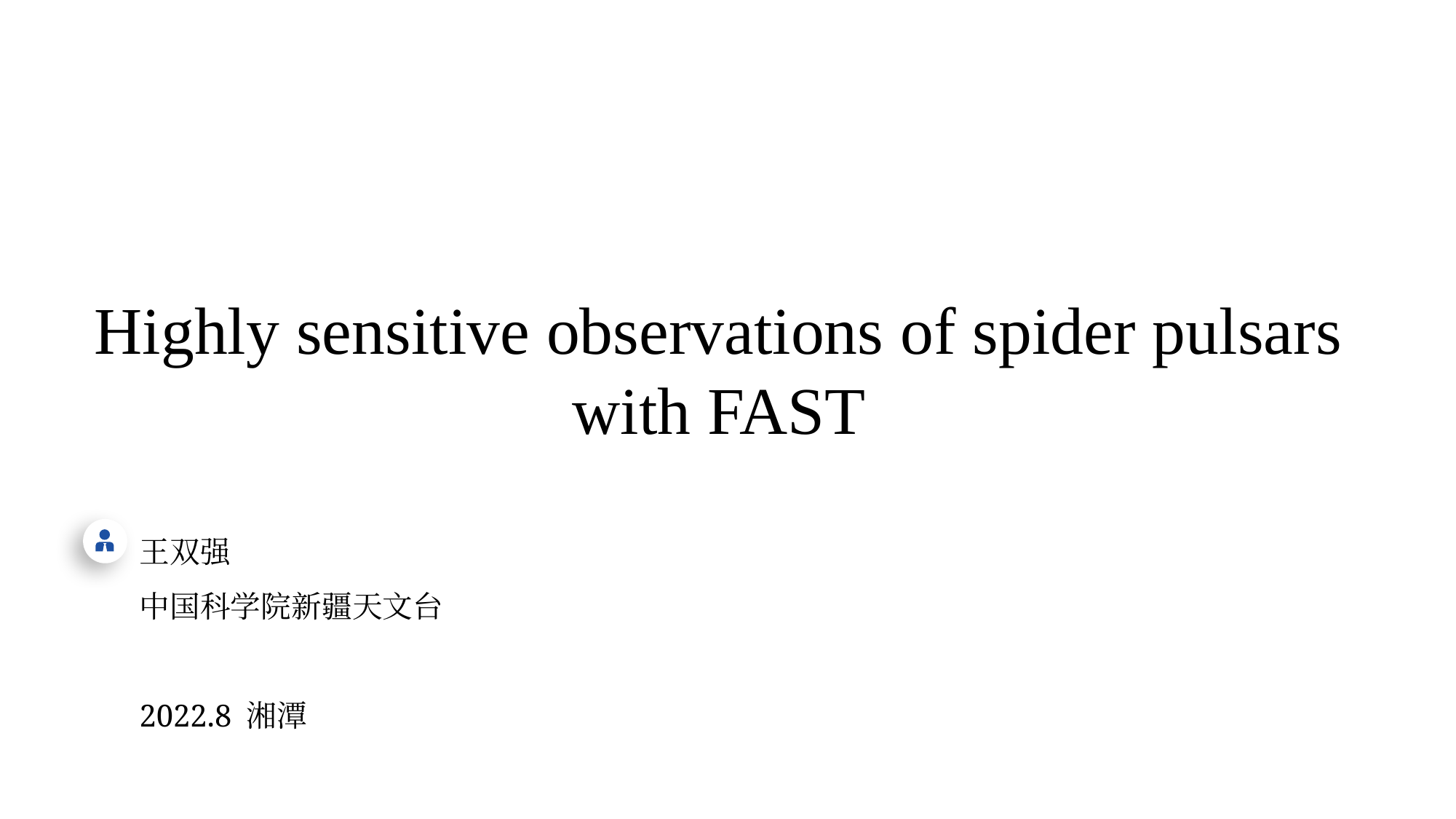

Highly sensitive observations of spider pulsars with FAST
王双强
中国科学院新疆天文台

2022.8 湘潭